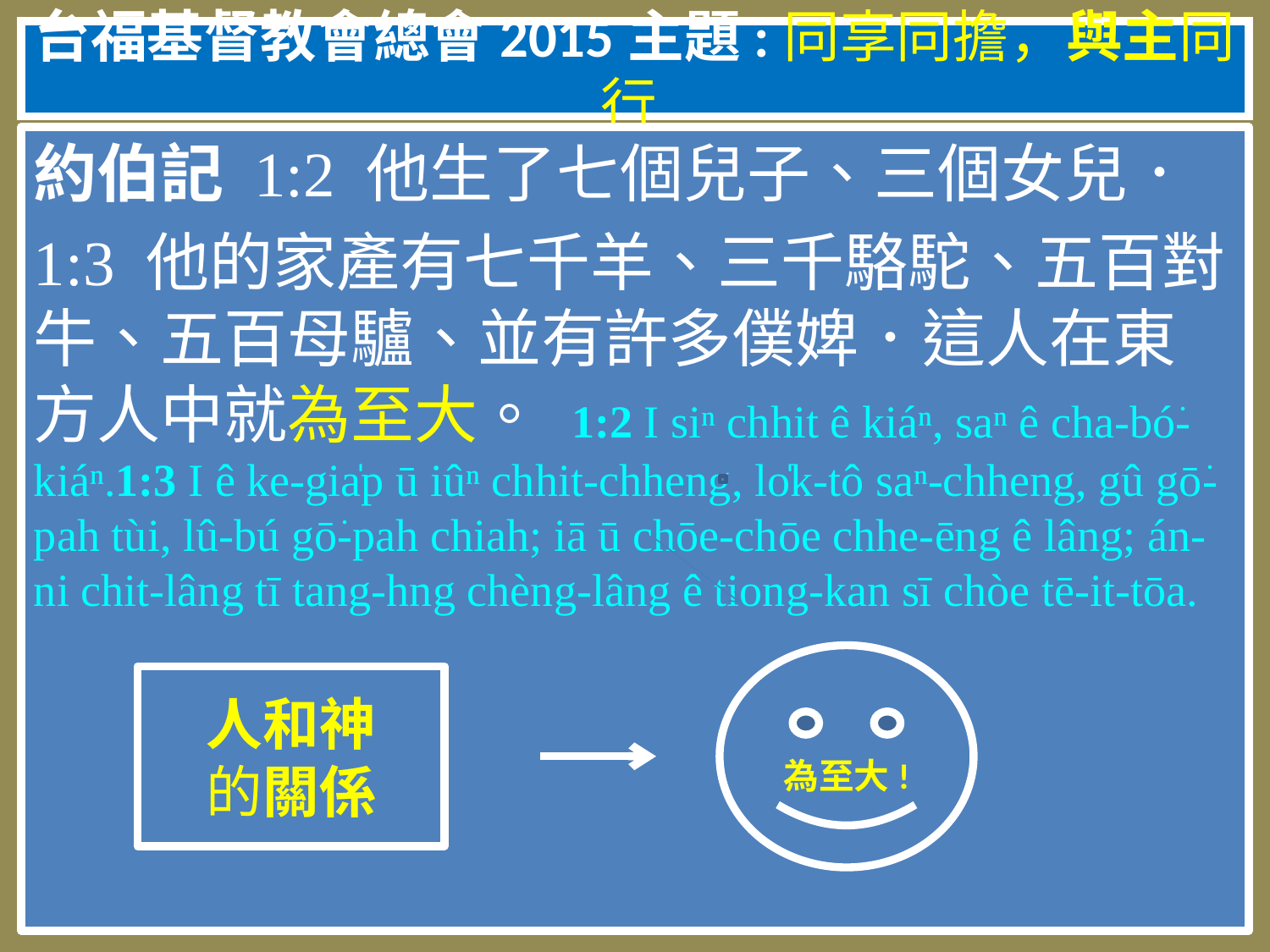

# 台福基督教會總會2015主題:同享同擔，與主同行
約伯記 1:2 他生了七個兒子、三個女兒．
1:3 他的家產有七千羊、三千駱駝、五百對牛、五百母驢、並有許多僕婢．這人在東方人中就為至大。 1:2 I siⁿ chhit ê kiáⁿ, saⁿ ê cha-bó͘-kiáⁿ.1:3 I ê ke-gia̍p ū iûⁿ chhit-chheng, lo̍k-tô saⁿ-chheng, gû gō͘-pah tùi, lû-bú gō͘-pah chiah; iā ū chōe-chōe chhe-ēng ê lâng; án-ni chit-lâng tī tang-hng chèng-lâng ê tiong-kan sī chòe tē-it-tōa.

為至大!
人和神
的關係